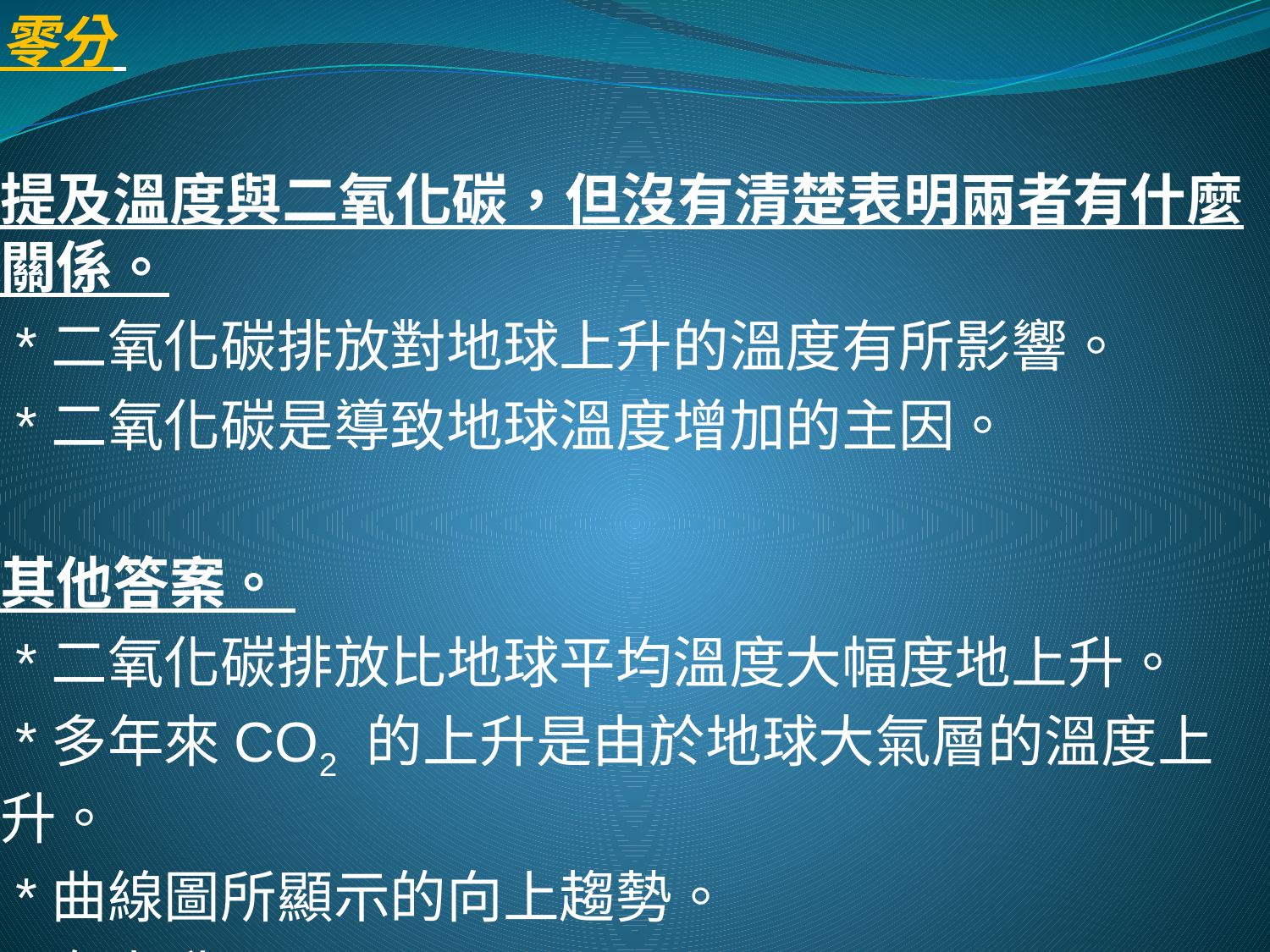

零分

提及溫度與二氧化碳，但沒有清楚表明兩者有什麼關係。
 *二氧化碳排放對地球上升的溫度有所影響。
 *二氧化碳是導致地球溫度增加的主因。

其他答案。
 *二氧化碳排放比地球平均溫度大幅度地上升。
 *多年來CO2 的上升是由於地球大氣層的溫度上升。
 *曲線圖所顯示的向上趨勢。
 *有上升。